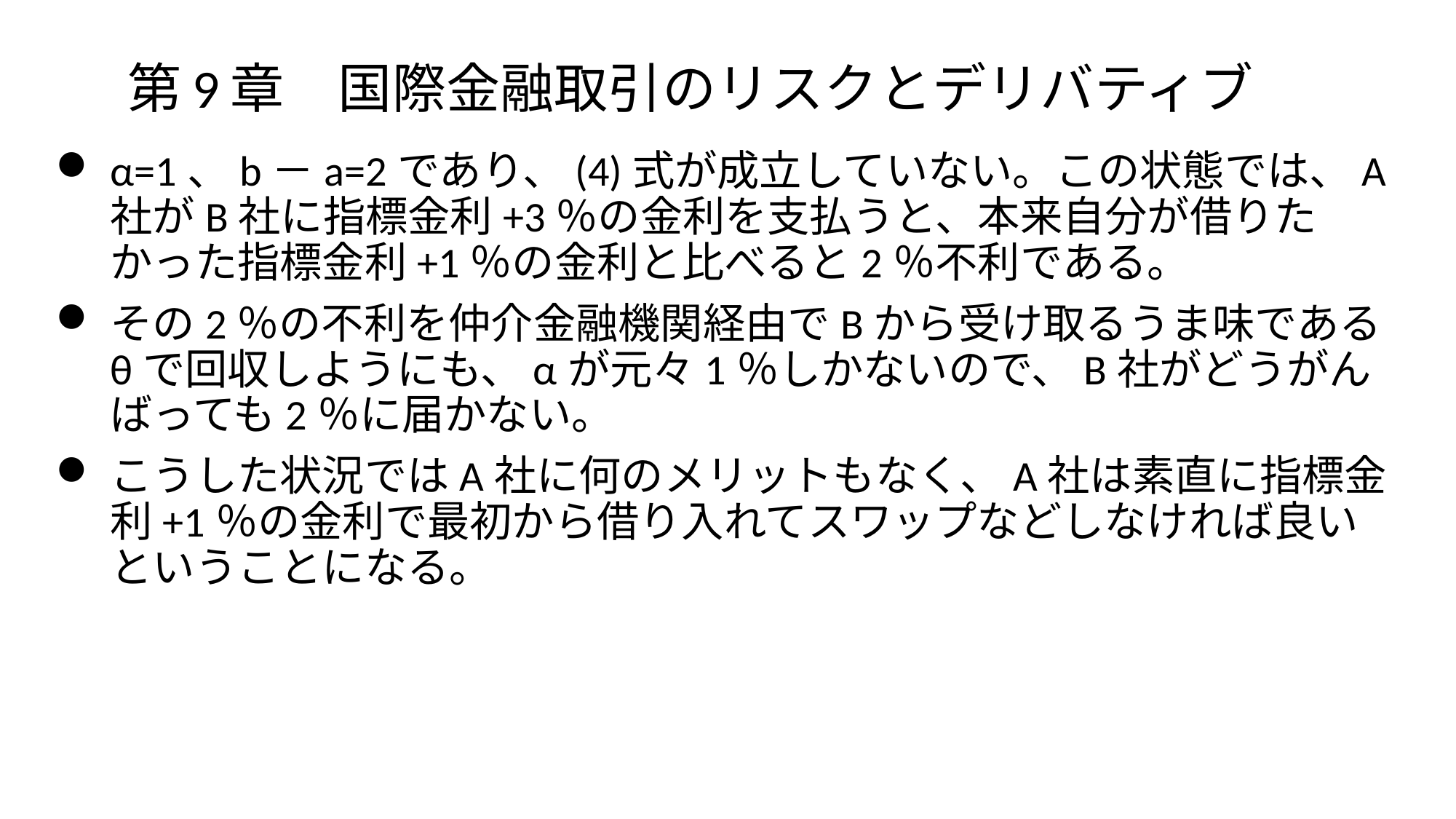

# 第9章　国際金融取引のリスクとデリバティブ
α=1、b－a=2であり、(4)式が成立していない。この状態では、A社がB社に指標金利+3％の金利を支払うと、本来自分が借りたかった指標金利+1％の金利と比べると2％不利である。
その2％の不利を仲介金融機関経由でBから受け取るうま味であるθで回収しようにも、αが元々1％しかないので、B社がどうがんばっても2％に届かない。
こうした状況ではA社に何のメリットもなく、A社は素直に指標金利+1％の金利で最初から借り入れてスワップなどしなければ良いということになる。